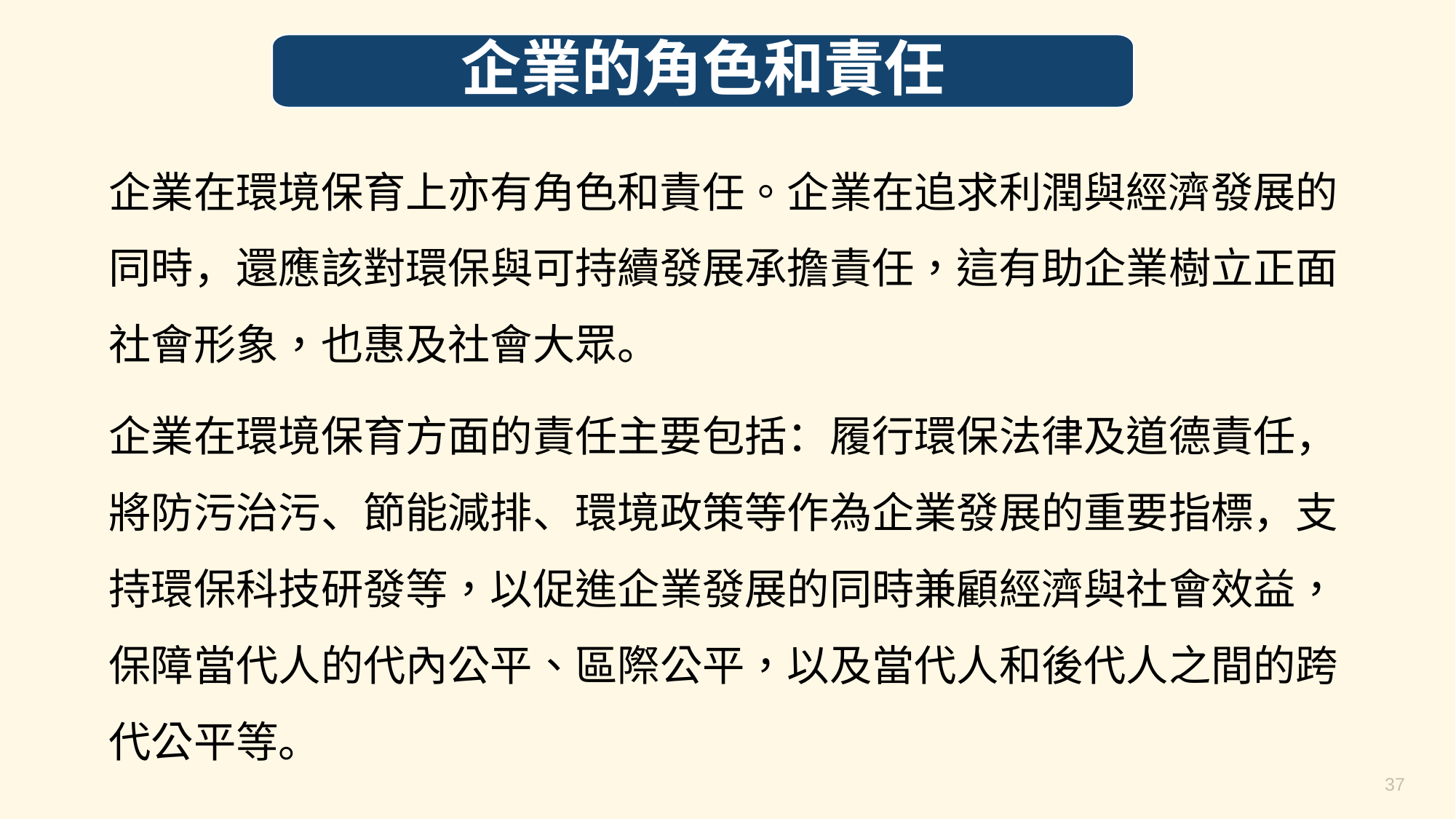

企業的角色和責任
企業在環境保育上亦有角色和責任。企業在追求利潤與經濟發展的同時，還應該對環保與可持續發展承擔責任，這有助企業樹立正面社會形象，也惠及社會大眾。
企業在環境保育方面的責任主要包括：履行環保法律及道德責任，將防污治污、節能減排、環境政策等作為企業發展的重要指標，支持環保科技研發等，以促進企業發展的同時兼顧經濟與社會效益，保障當代人的代內公平、區際公平，以及當代人和後代人之間的跨代公平等。